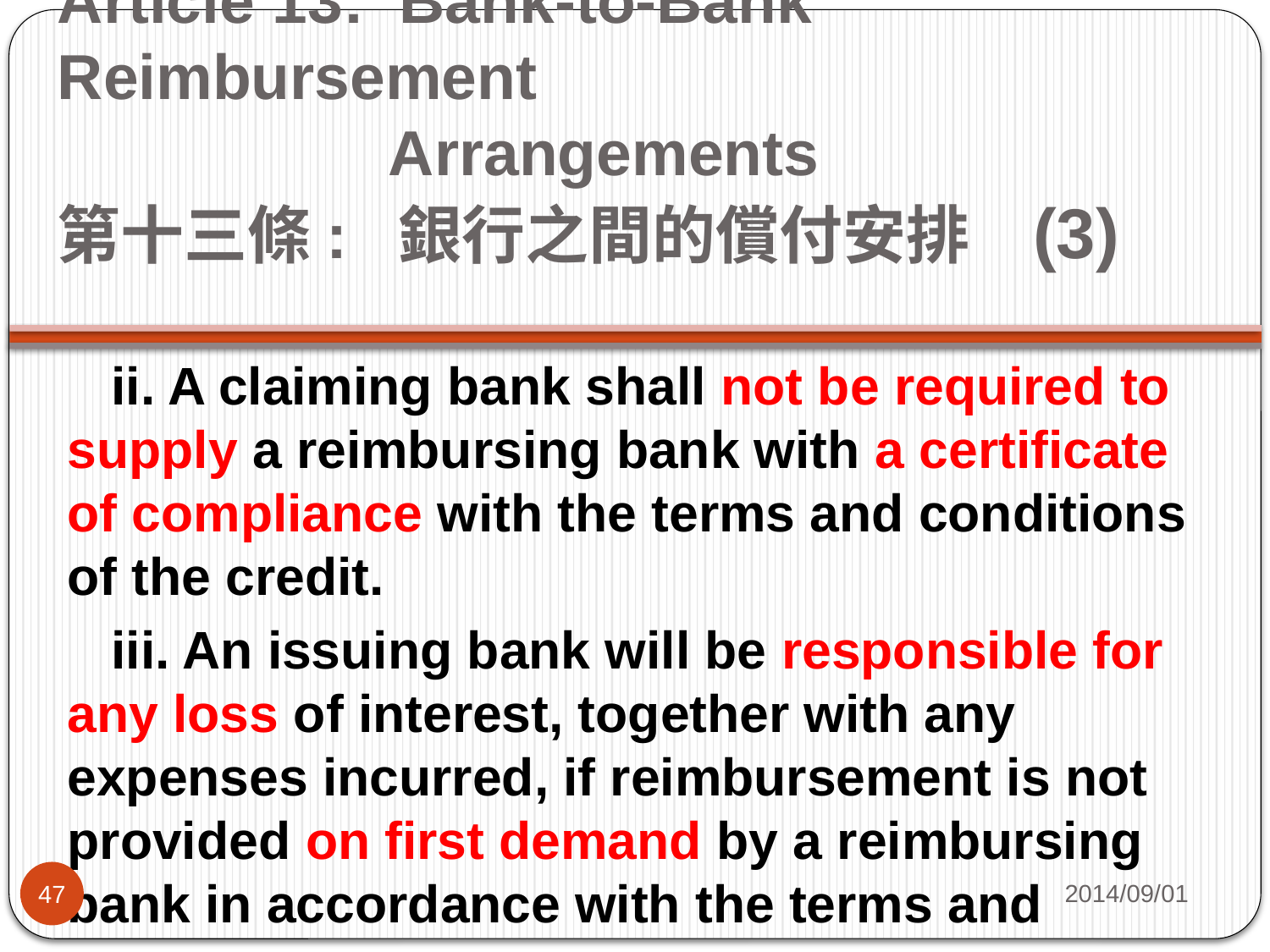

# Article 13:  Bank-to-Bank Reimbursement Arrangements        第十三條:  銀行之間的償付安排   (3)
   ii. A claiming bank shall not be required to supply a reimbursing bank with a certificate of compliance with the terms and conditions of the credit.
   iii. An issuing bank will be responsible for any loss of interest, together with any expenses incurred, if reimbursement is not provided on first demand by a reimbursing bank in accordance with the terms and conditions of the credit.
2014/09/01
47